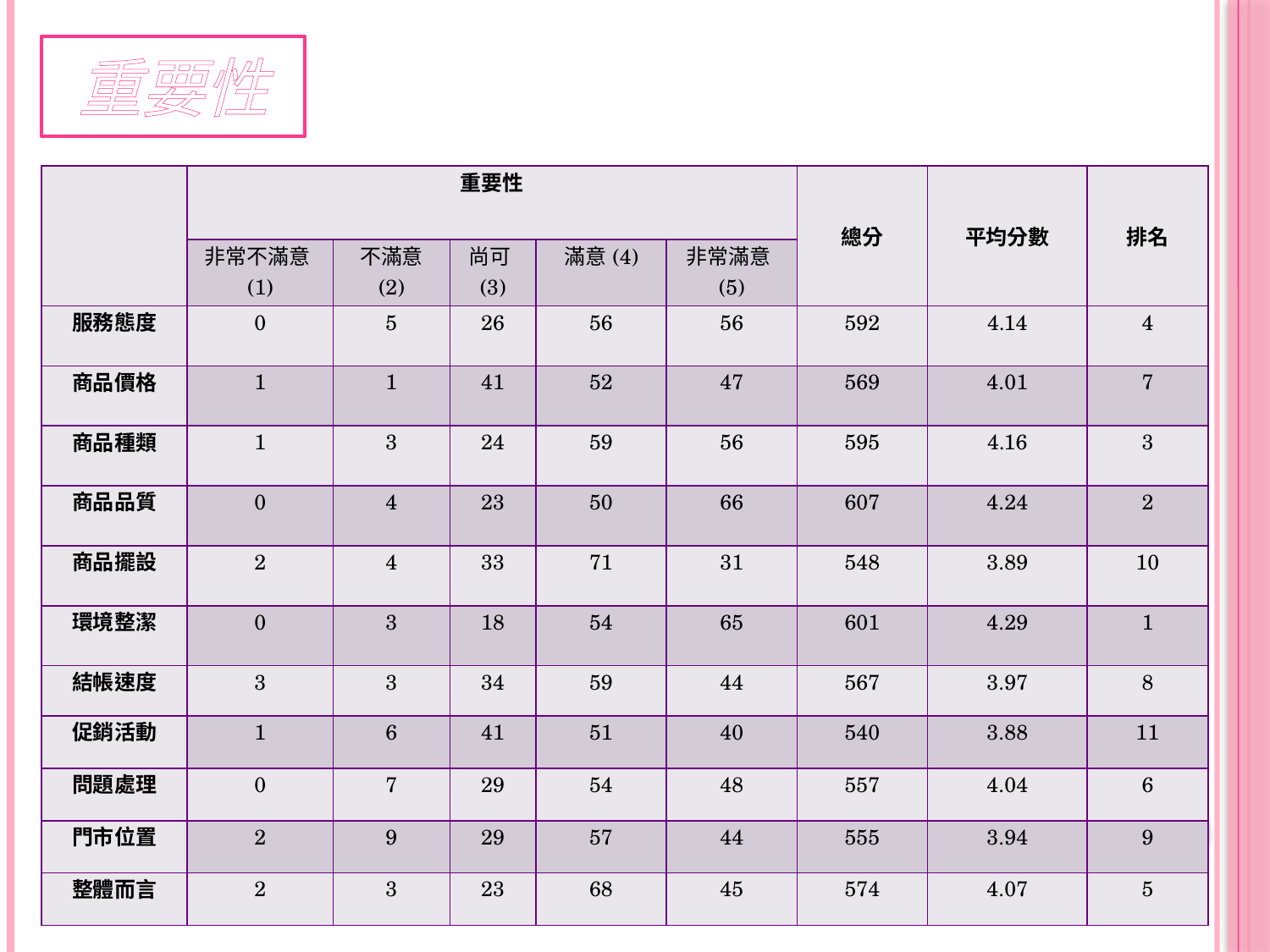

重要性
|  | 重要性 |  |  |  |  | 總分 | 平均分數 | 排名 |
| --- | --- | --- | --- | --- | --- | --- | --- | --- |
|  | 非常不滿意(1) | 不滿意 (2) | 尚可(3) | 滿意(4) | 非常滿意(5) |  |  |  |
| 服務態度 | 0 | 5 | 26 | 56 | 56 | 592 | 4.14 | 4 |
| 商品價格 | 1 | 1 | 41 | 52 | 47 | 569 | 4.01 | 7 |
| 商品種類 | 1 | 3 | 24 | 59 | 56 | 595 | 4.16 | 3 |
| 商品品質 | 0 | 4 | 23 | 50 | 66 | 607 | 4.24 | 2 |
| 商品擺設 | 2 | 4 | 33 | 71 | 31 | 548 | 3.89 | 10 |
| 環境整潔 | 0 | 3 | 18 | 54 | 65 | 601 | 4.29 | 1 |
| 結帳速度 | 3 | 3 | 34 | 59 | 44 | 567 | 3.97 | 8 |
| 促銷活動 | 1 | 6 | 41 | 51 | 40 | 540 | 3.88 | 11 |
| 問題處理 | 0 | 7 | 29 | 54 | 48 | 557 | 4.04 | 6 |
| 門市位置 | 2 | 9 | 29 | 57 | 44 | 555 | 3.94 | 9 |
| 整體而言 | 2 | 3 | 23 | 68 | 45 | 574 | 4.07 | 5 |